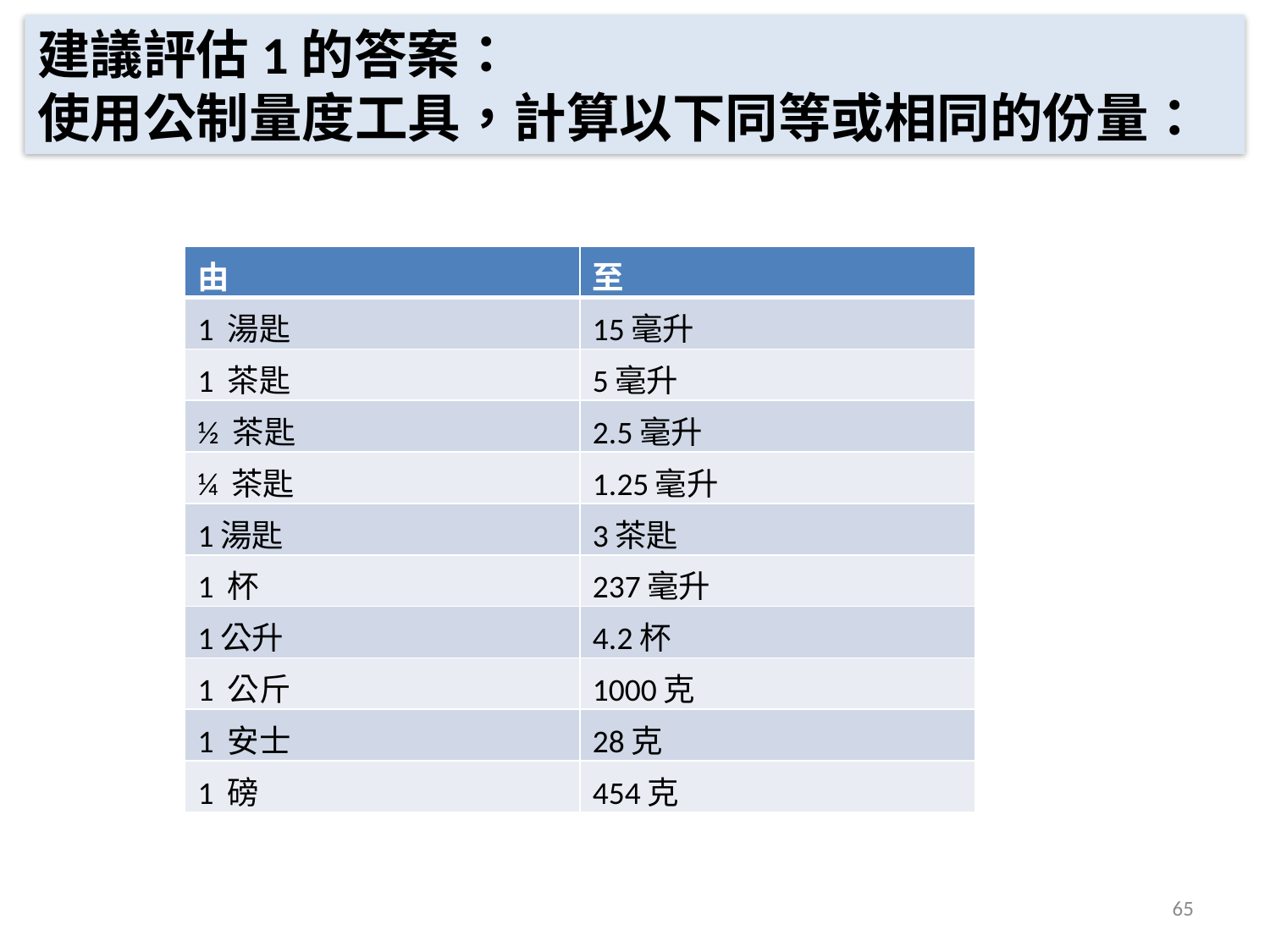

建議評估1的答案：
使用公制量度工具，計算以下同等或相同的份量：
| 由 | 至 |
| --- | --- |
| 1 湯匙 | 15毫升 |
| 1 茶匙 | 5毫升 |
| ½ 茶匙 | 2.5毫升 |
| ¼ 茶匙 | 1.25毫升 |
| 1湯匙 | 3茶匙 |
| 1 杯 | 237毫升 |
| 1公升 | 4.2杯 |
| 1 公斤 | 1000克 |
| 1 安士 | 28克 |
| 1 磅 | 454克 |
65